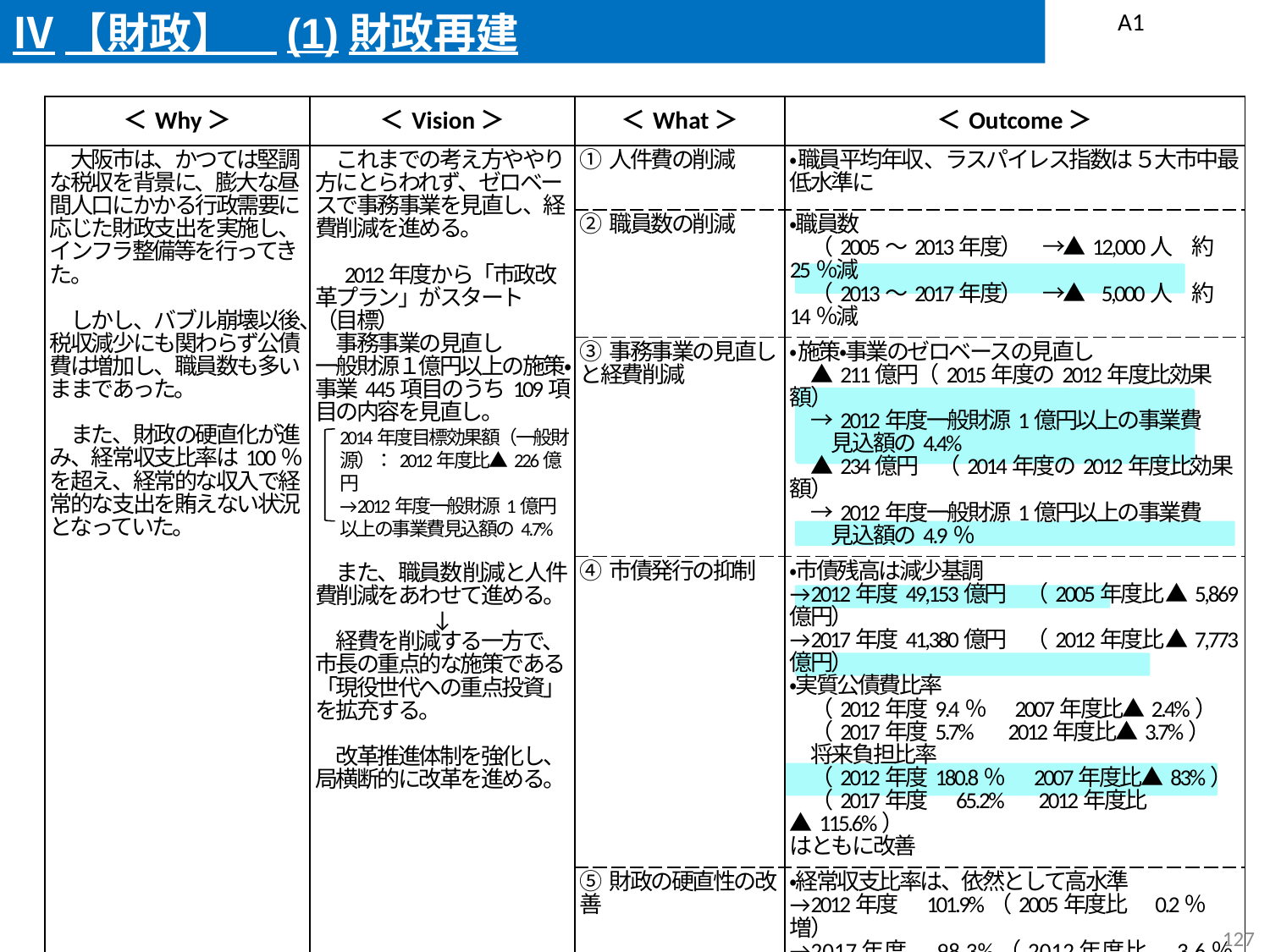

Ⅳ【財政】　(1)財政再建
A1
| ＜Why＞ | ＜Vision＞ | ＜What＞ | ＜Outcome＞ |
| --- | --- | --- | --- |
| 大阪市は、かつては堅調な税収を背景に、膨大な昼間人口にかかる行政需要に応じた財政支出を実施し、インフラ整備等を行ってきた。 　しかし、バブル崩壊以後、税収減少にも関わらず公債費は増加し、職員数も多いままであった。 　また、財政の硬直化が進み、経常収支比率は100％を超え、経常的な収入で経常的な支出を賄えない状況となっていた。 | これまでの考え方ややり方にとらわれず、ゼロベースで事務事業を見直し、経費削減を進める。 　2012年度から「市政改革プラン」がスタート （目標） 　事務事業の見直し 一般財源１億円以上の施策・事業445項目のうち109項目の内容を見直し。 2014年度目標効果額（一般財源）：2012年度比▲226億円 →2012年度一般財源1億円以上の事業費見込額の4.7% 　また、職員数削減と人件費削減をあわせて進める。 ↓ 　経費を削減する一方で、市長の重点的な施策である「現役世代への重点投資」を拡充する。 　改革推進体制を強化し、局横断的に改革を進める。 | ①人件費の削減 | ・職員平均年収、ラスパイレス指数は５大市中最低水準に |
|  |  | ②職員数の削減 | ・職員数 　（2005～2013年度）　→▲12,000人　約25％減　　　　　　 　（2013～2017年度）　→▲ 5,000人　約14％減 |
|  |  | ③事務事業の見直しと経費削減 | ・施策・事業のゼロベースの見直し 　▲211億円（2015年度の2012年度比効果額）　 　　　　　　　　 　→2012年度一般財源1億円以上の事業費 　　見込額の4.4% 　▲234億円　（2014年度の2012年度比効果額） 　→2012年度一般財源1億円以上の事業費 　　見込額の4.9％ |
|  |  | ④市債発行の抑制 | ・市債残高は減少基調　 →2012年度49,153億円　（2005年度比 ▲5,869億円） →2017年度41,380億円　（2012年度比 ▲7,773億円） ・実質公債費比率 　（2012年度9.4％　2007年度比▲2.4%） 　（2017年度5.7%　2012年度比▲3.7%） 　将来負担比率 　（2012年度180.8％　2007年度比▲83%） 　（2017年度　65.2%　2012年度比▲115.6%） はともに改善 |
|  |  | ⑤財政の硬直性の改善 | ・経常収支比率は、依然として高水準 →2012年度　101.9%（2005年度比　0.2％増） →2017年度　98.3%（2012年度比　3.6％減） |
|  |  | ⑥局横断的な改革推進体制の構築 | ・市政改革室の設置（2006年度） ・改革プロジェクトチームの設置　　　　　　 　（2011年度） |

127